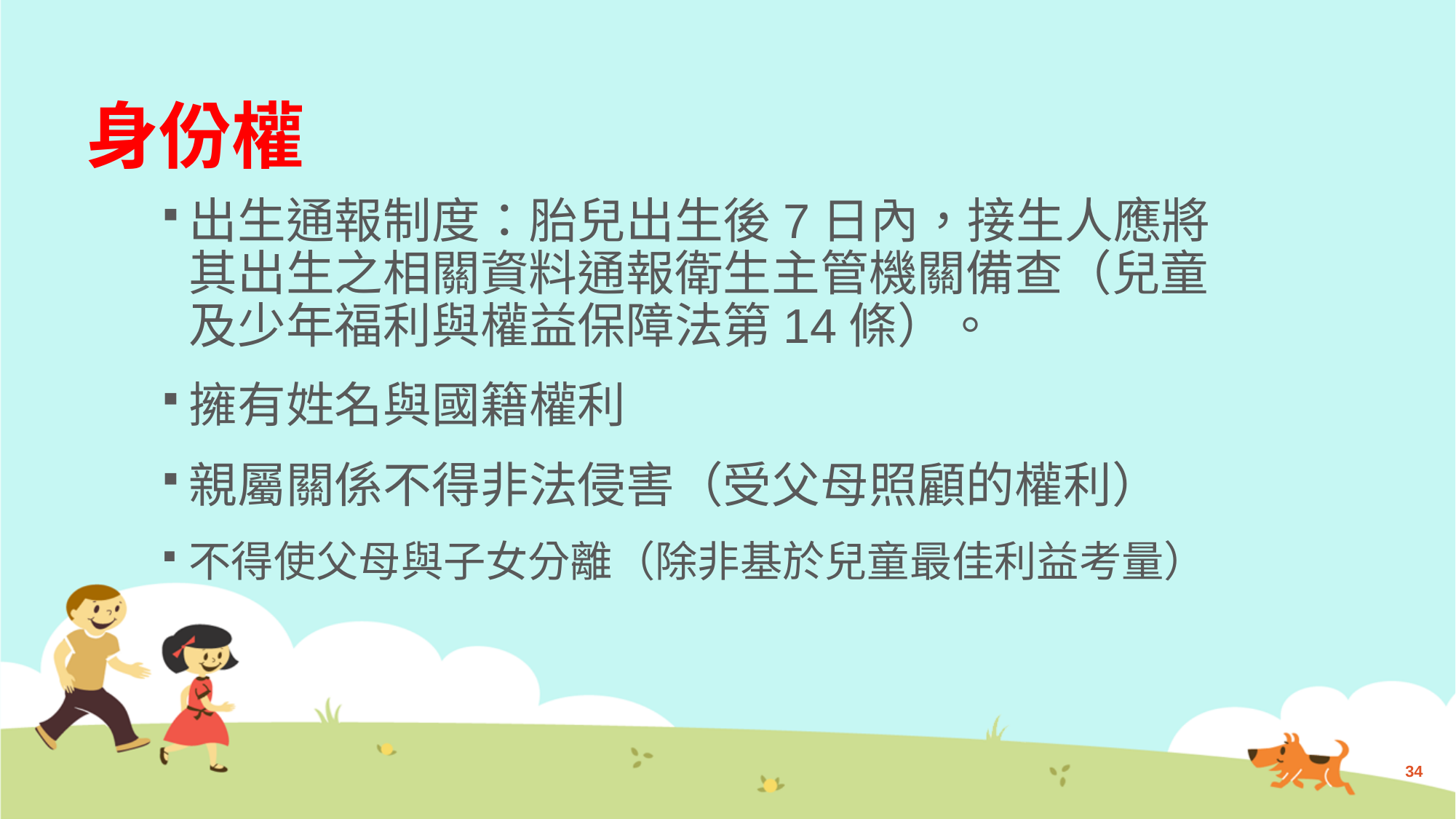

# 身份權
出生通報制度：胎兒出生後7日內，接生人應將其出生之相關資料通報衛生主管機關備查（兒童及少年福利與權益保障法第14條）。
擁有姓名與國籍權利
親屬關係不得非法侵害（受父母照顧的權利）
不得使父母與子女分離（除非基於兒童最佳利益考量）

34